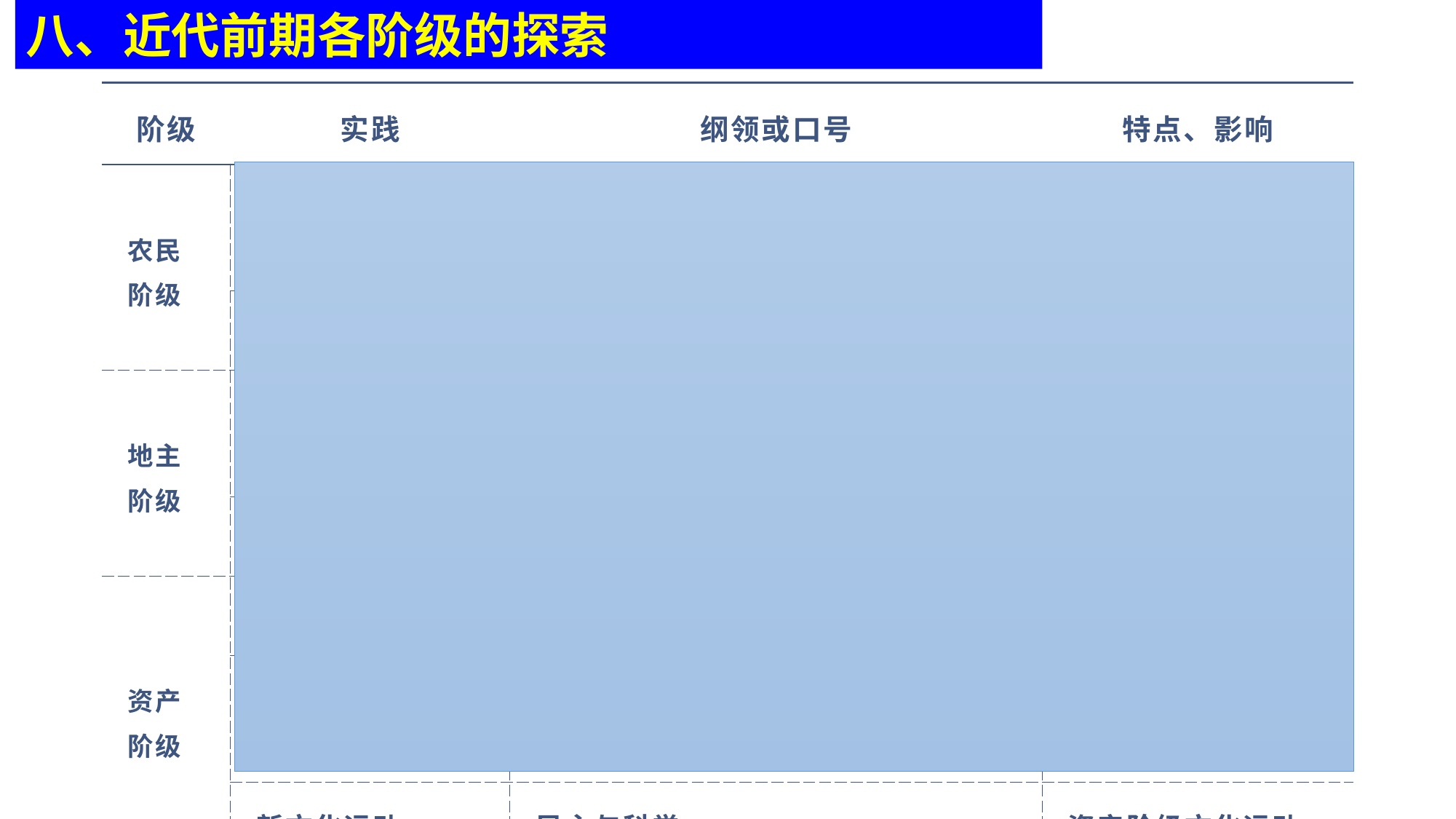

八、近代前期各阶级的探索
| 阶级 | 实践 | 纲领或口号 | 特点、影响 |
| --- | --- | --- | --- |
| 农民 阶级 | 太平天国 运动 | 《天朝田亩制度》、《资政新篇》 | 反封建反侵 略的农民战争 |
|  | 义和团运动 | “扶清灭洋” | 农民反帝爱国运动 |
| 地主 阶级 | 林则徐、魏源派 | 师夷长技 以制夷 | 先进中国人 睁眼看世界 |
|  | 洋务运动 | 师夷长技以自强 | 自强求富运动 |
| 资产 阶级 | 维新变法运动 | 君主立宪 | 自上而下的改良 |
|  | 实业救国、 辛亥革命 | 三民主义或 民主共和 | 资产阶级革命 |
|  | 新文化运动 | 民主与科学 | 资产阶级文化运动 |